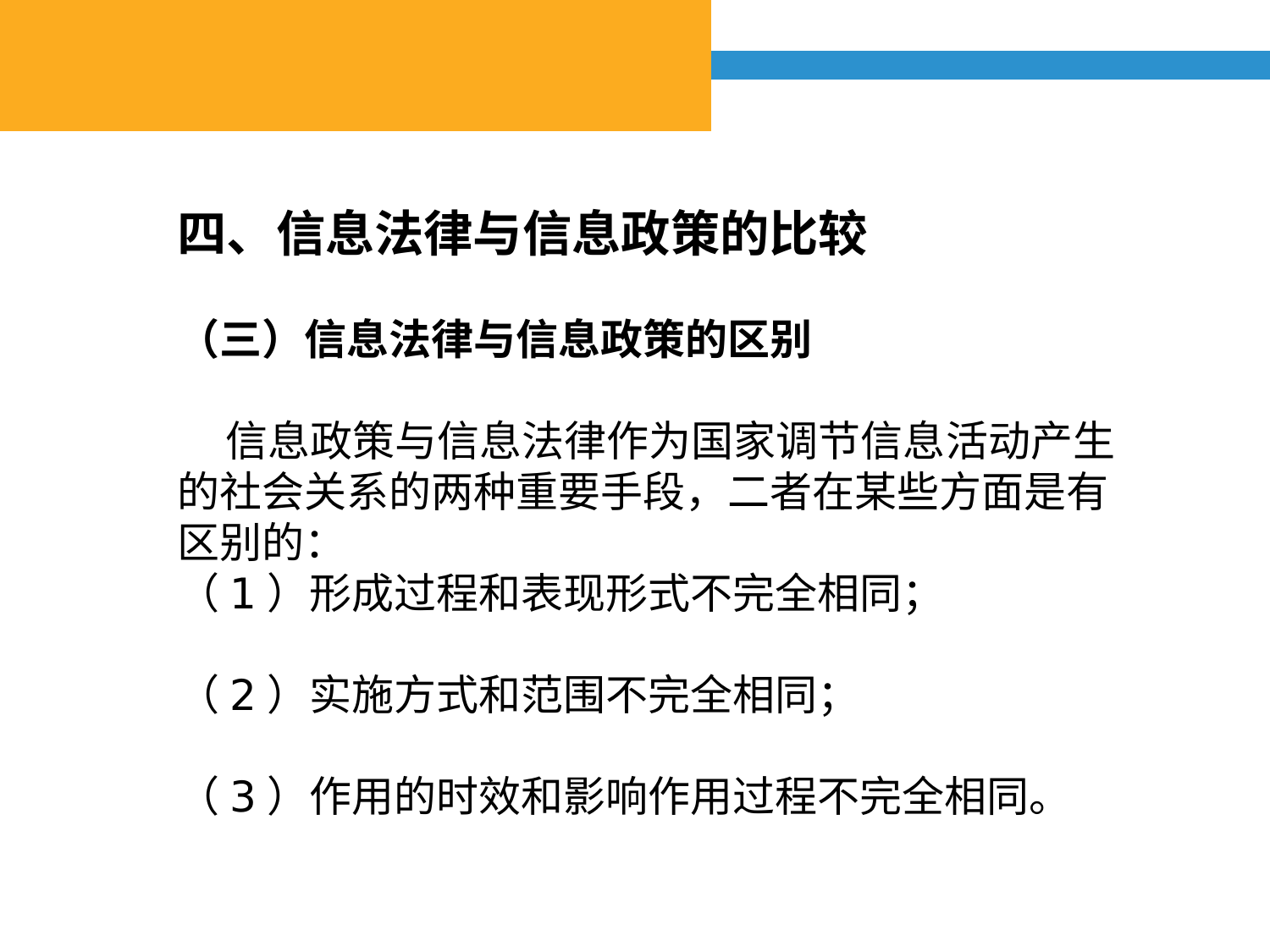

四、信息法律与信息政策的比较

（三）信息法律与信息政策的区别

    信息政策与信息法律作为国家调节信息活动产生的社会关系的两种重要手段，二者在某些方面是有区别的：
（1）形成过程和表现形式不完全相同；

（2）实施方式和范围不完全相同；

（3）作用的时效和影响作用过程不完全相同。